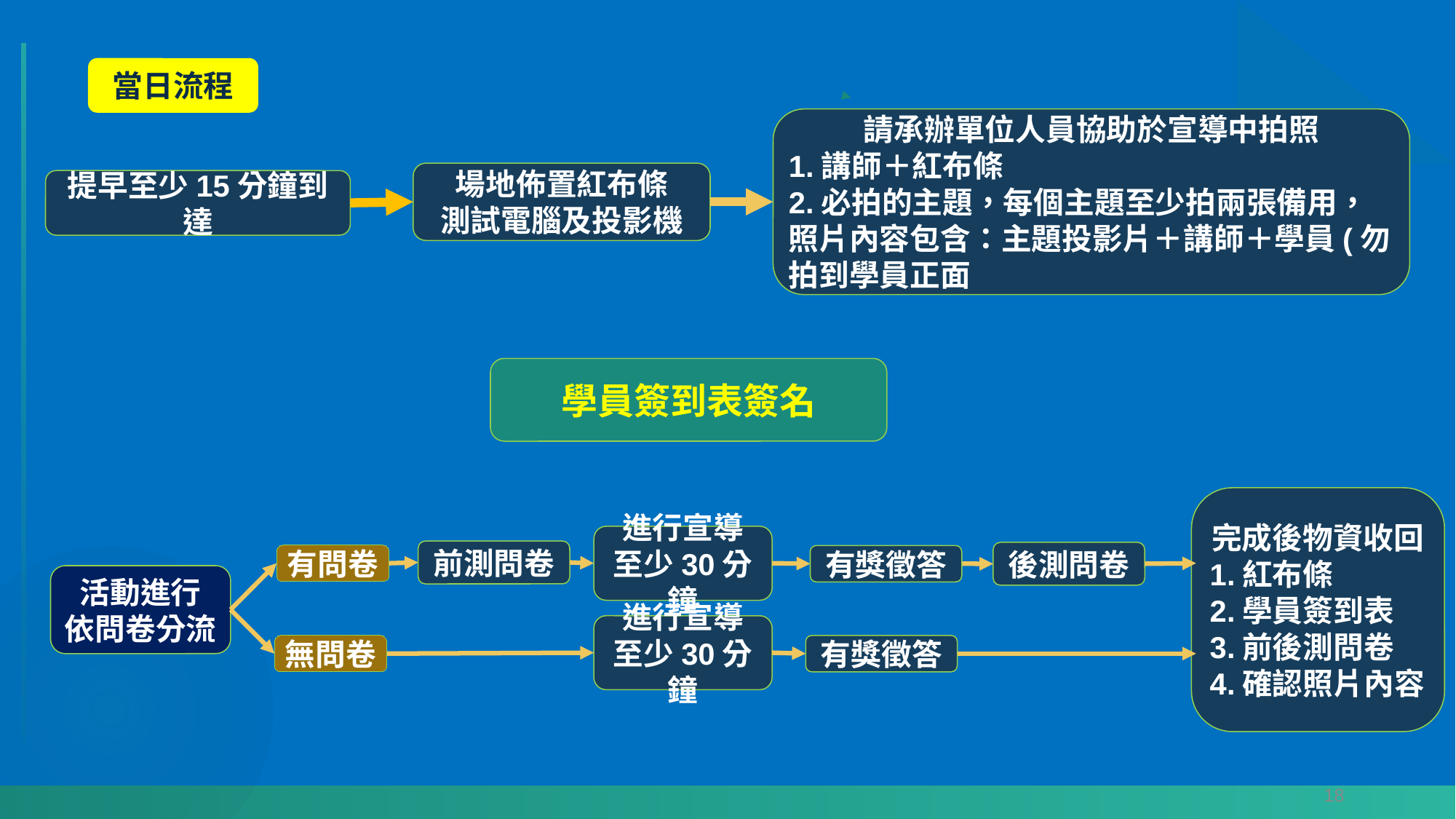

當日流程
請承辦單位人員協助於宣導中拍照
1.講師＋紅布條
2.必拍的主題，每個主題至少拍兩張備用，
照片內容包含：主題投影片＋講師＋學員(勿拍到學員正面
場地佈置紅布條
測試電腦及投影機
提早至少15分鐘到達
學員簽到表簽名
完成後物資收回
1.紅布條
2.學員簽到表
3.前後測問卷
4.確認照片內容
進行宣導
至少30分鐘
前測問卷
後測問卷
有問卷
有獎徵答
活動進行
依問卷分流
進行宣導
至少30分鐘
無問卷
有獎徵答
18